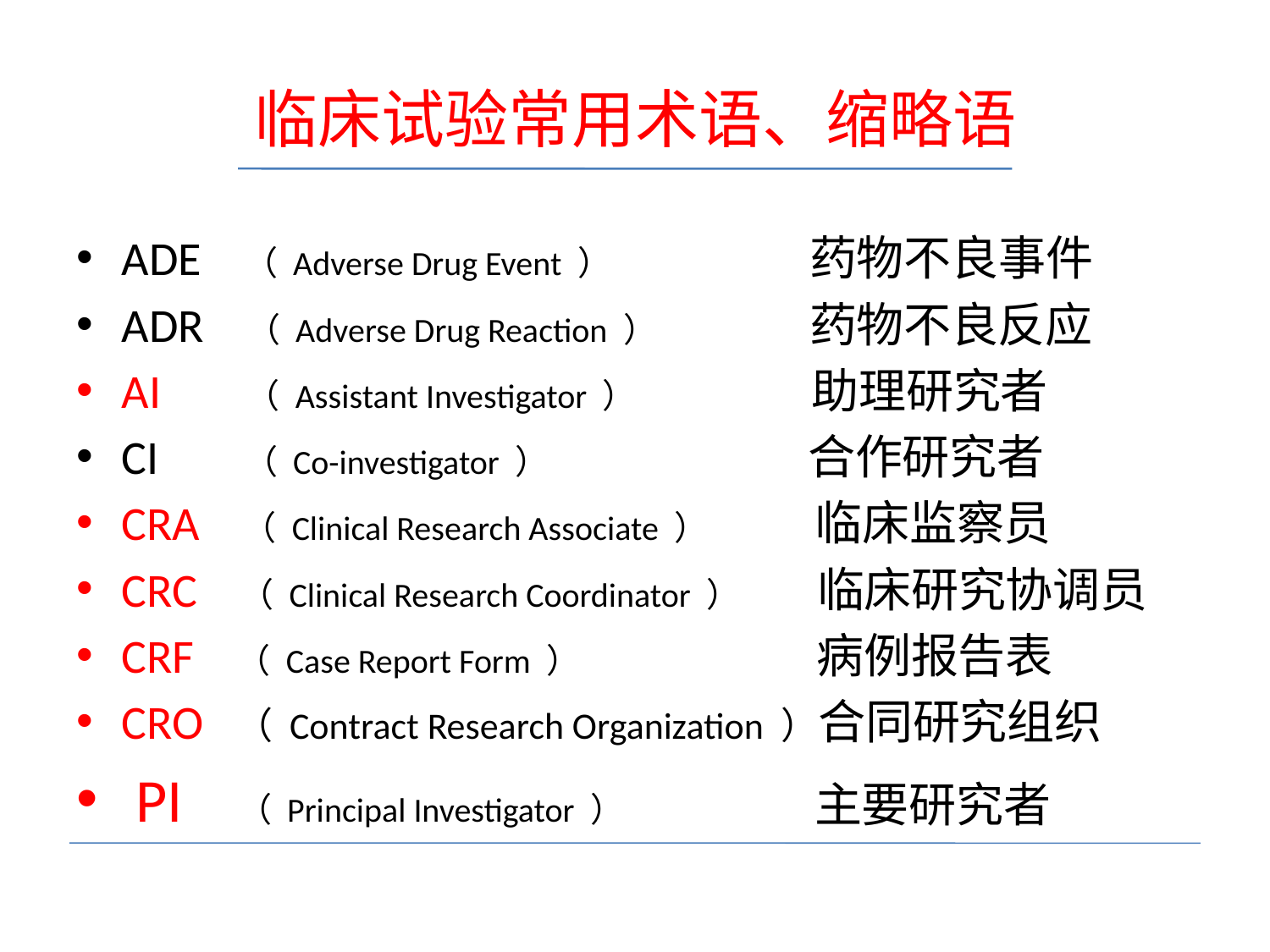

# 临床试验常用术语、缩略语
ADE   （ Adverse Drug Event ）                          药物不良事件
ADR   （ Adverse Drug Reaction ）                    药物不良反应
AI       （ Assistant Investigator ）                       助理研究者
CI       （ Co-investigator ）                                  合作研究者
CRA   （ Clinical Research Associate ）              临床监察员
CRC   （ Clinical Research Coordinator ）          临床研究协调员
CRF   （ Case Report Form ）                               病例报告表
CRO  （ Contract Research Organization ）合同研究组织
 PI   （ Principal Investigator ）                         主要研究者